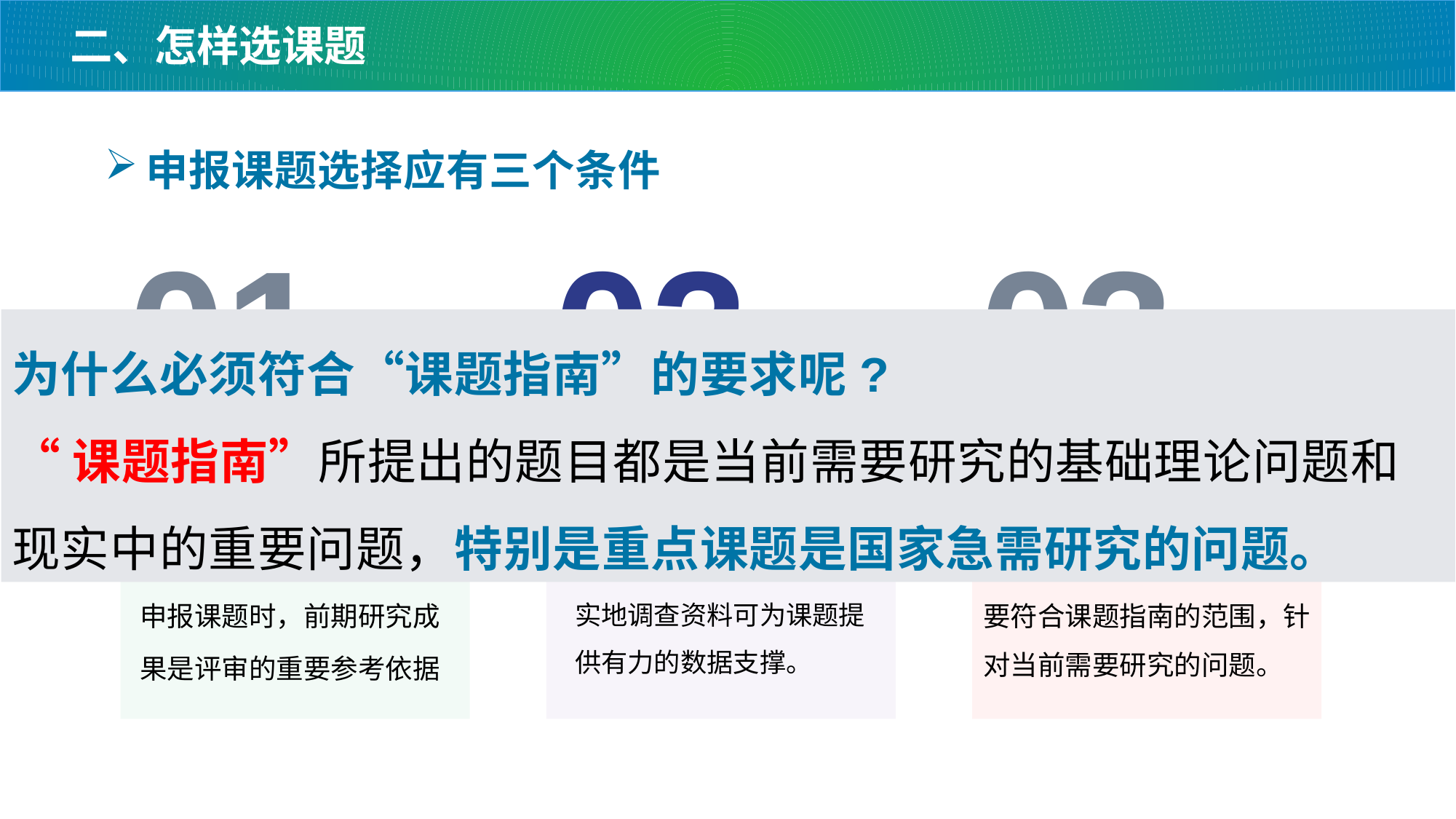

二、怎样选课题
申报课题选择应有三个条件
01

有前期研究成果
申报课题时，前期研究成果是评审的重要参考依据
02

有实地调查资料
实地调查资料可为课题提供有力的数据支撑。
03

符合课题指南要求
要符合课题指南的范围，针对当前需要研究的问题。
为什么必须符合“课题指南”的要求呢?
“课题指南”所提出的题目都是当前需要研究的基础理论问题和现实中的重要问题，特别是重点课题是国家急需研究的问题。